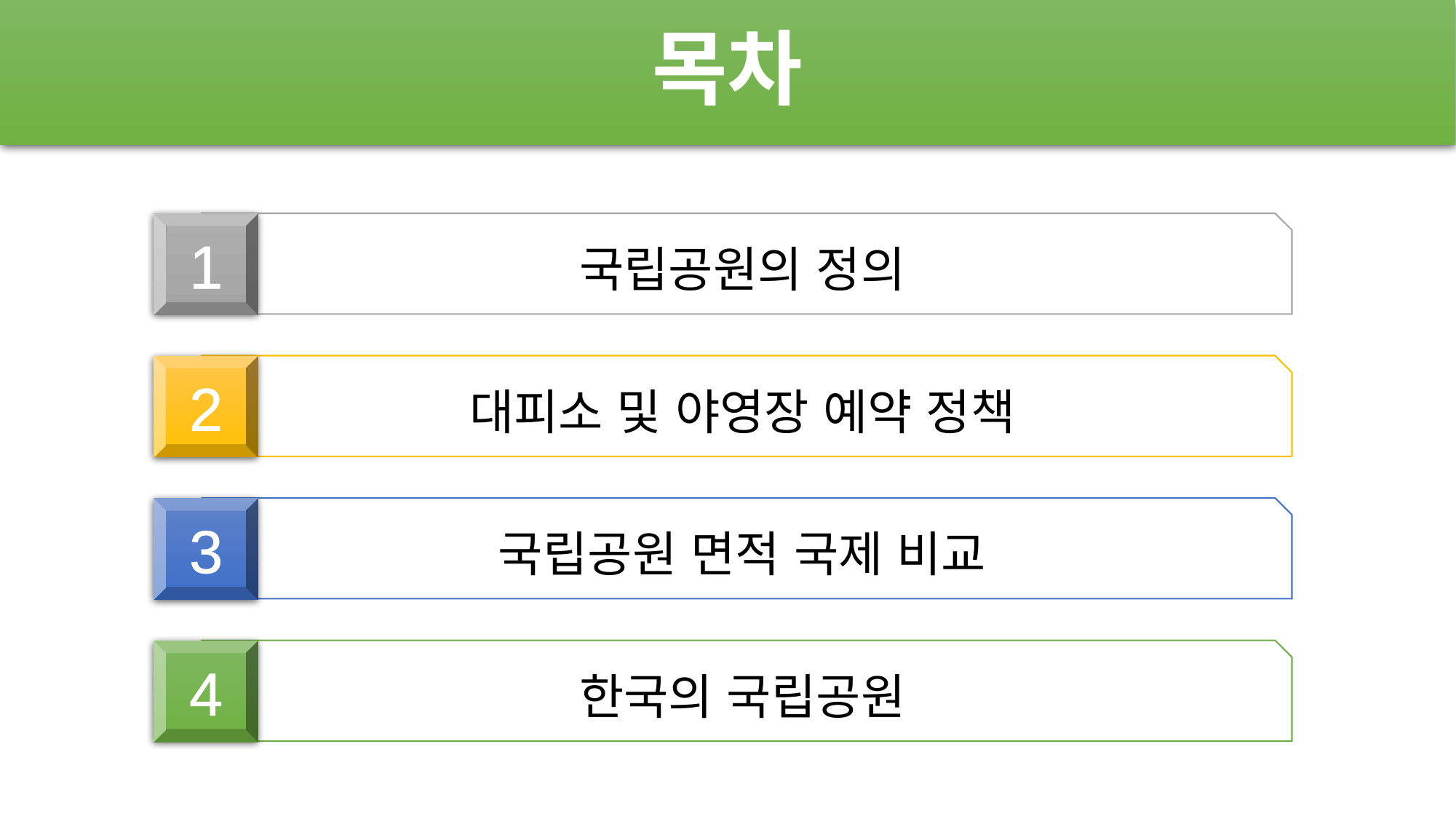

# 목차
1
국립공원의 정의
2
대피소 및 야영장 예약 정책
3
국립공원 면적 국제 비교
4
한국의 국립공원